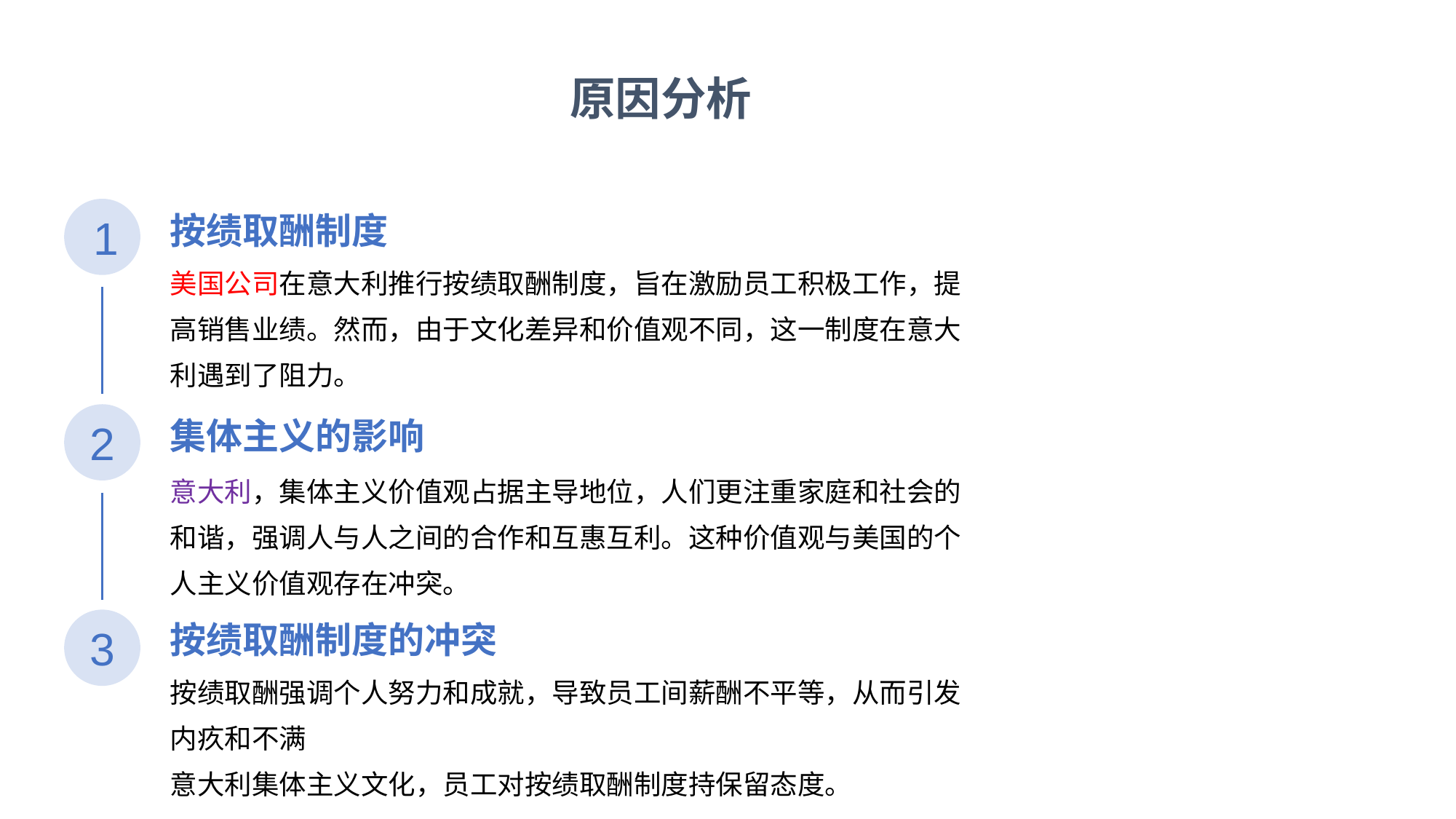

原因分析
按绩取酬制度

1
美国公司在意大利推行按绩取酬制度，旨在激励员工积极工作，提高销售业绩。然而，由于文化差异和价值观不同，这一制度在意大利遇到了阻力。
集体主义的影响

2
意大利，集体主义价值观占据主导地位，人们更注重家庭和社会的和谐，强调人与人之间的合作和互惠互利。这种价值观与美国的个人主义价值观存在冲突。
按绩取酬制度的冲突

3
按绩取酬强调个人努力和成就，导致员工间薪酬不平等，从而引发内疚和不满
意大利集体主义文化，员工对按绩取酬制度持保留态度。